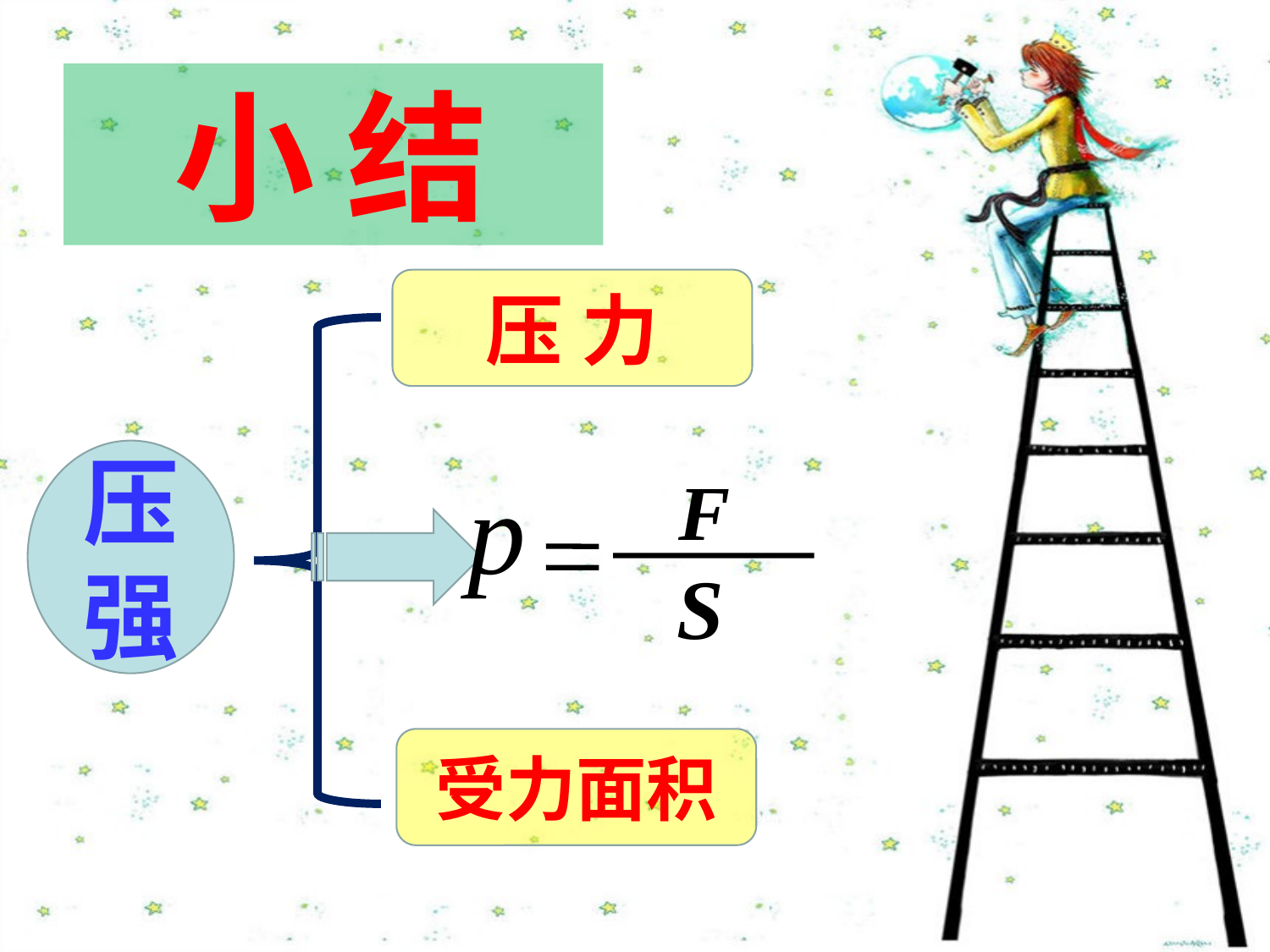

小 结
压 力

压强
p
F
S

受力面积